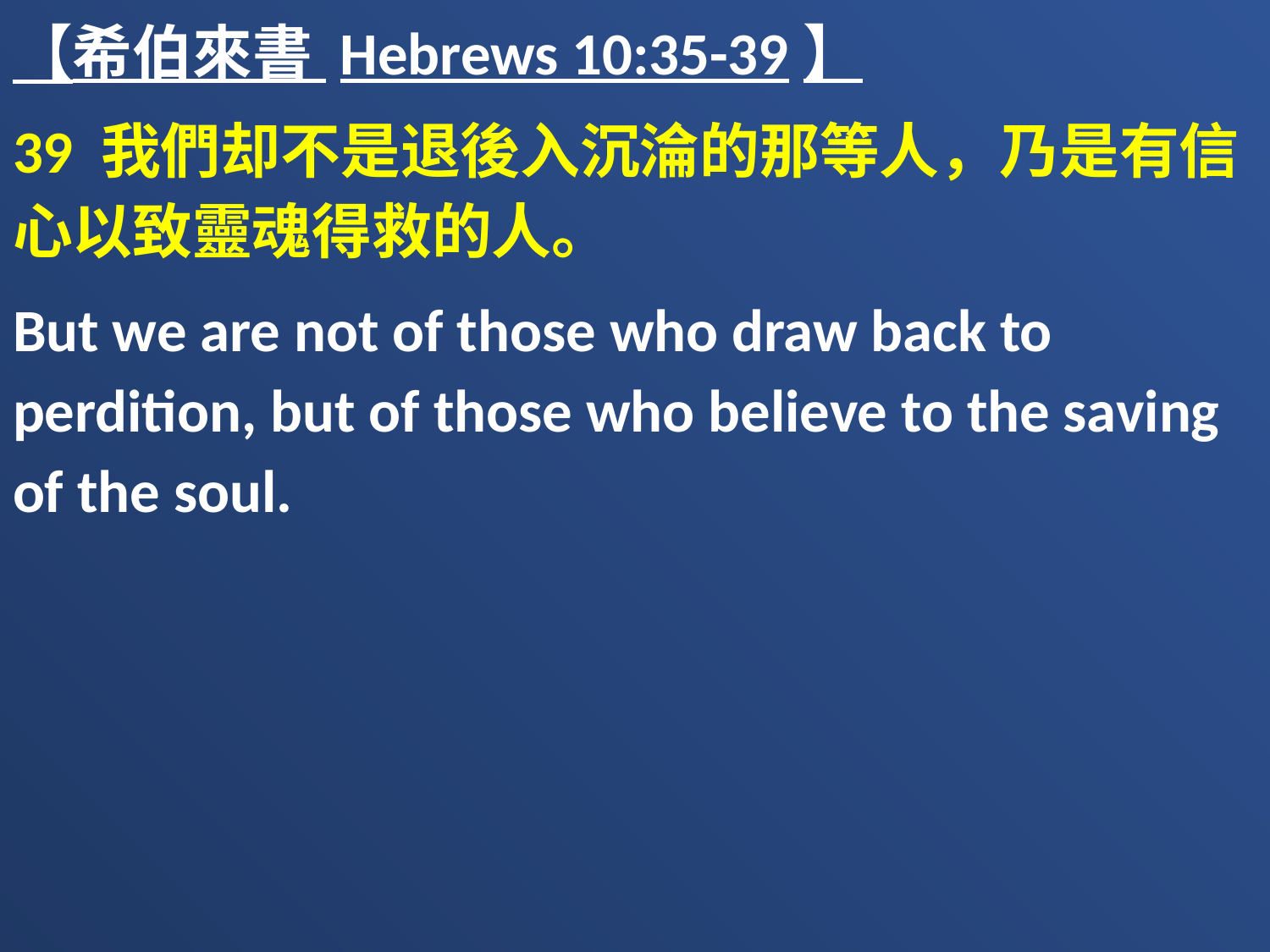

【希伯來書 Hebrews 10:35-39】
39 我們却不是退後入沉淪的那等人，乃是有信心以致靈魂得救的人。
But we are not of those who draw back to perdition, but of those who believe to the saving of the soul.